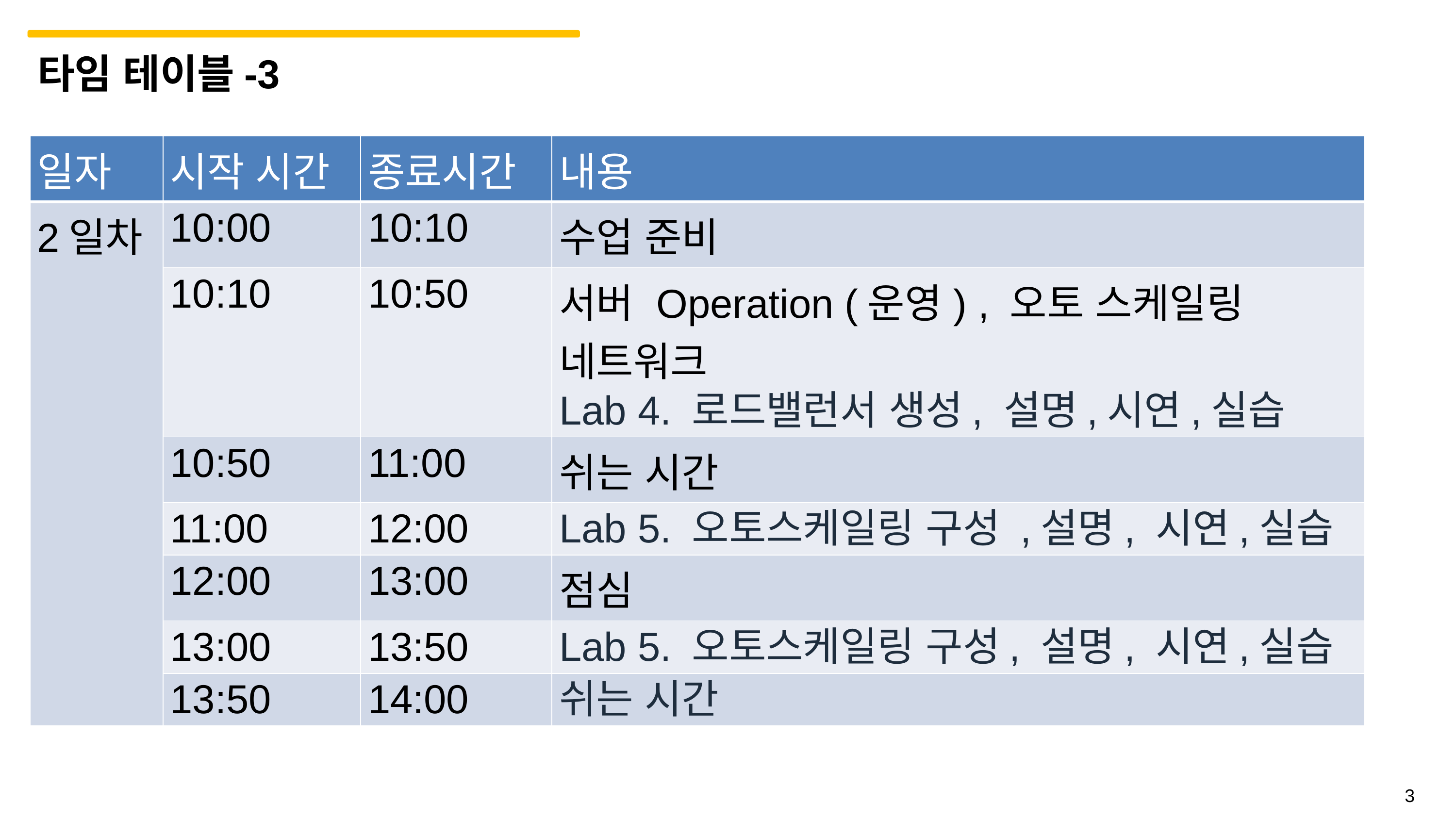

타임 테이블-3
| 일자 | 시작 시간 | 종료시간 | 내용 |
| --- | --- | --- | --- |
| 2일차 | 10:00 | 10:10 | 수업 준비 |
|  | 10:10 | 10:50 | 서버 Operation (운영) , 오토 스케일링 네트워크 Lab 4. 로드밸런서 생성, 설명,시연,실습 |
|  | 10:50 | 11:00 | 쉬는 시간 |
|  | 11:00 | 12:00 | Lab 5. 오토스케일링 구성 ,설명, 시연,실습 |
|  | 12:00 | 13:00 | 점심 |
|  | 13:00 | 13:50 | Lab 5. 오토스케일링 구성, 설명, 시연,실습 |
|  | 13:50 | 14:00 | 쉬는 시간 |
3